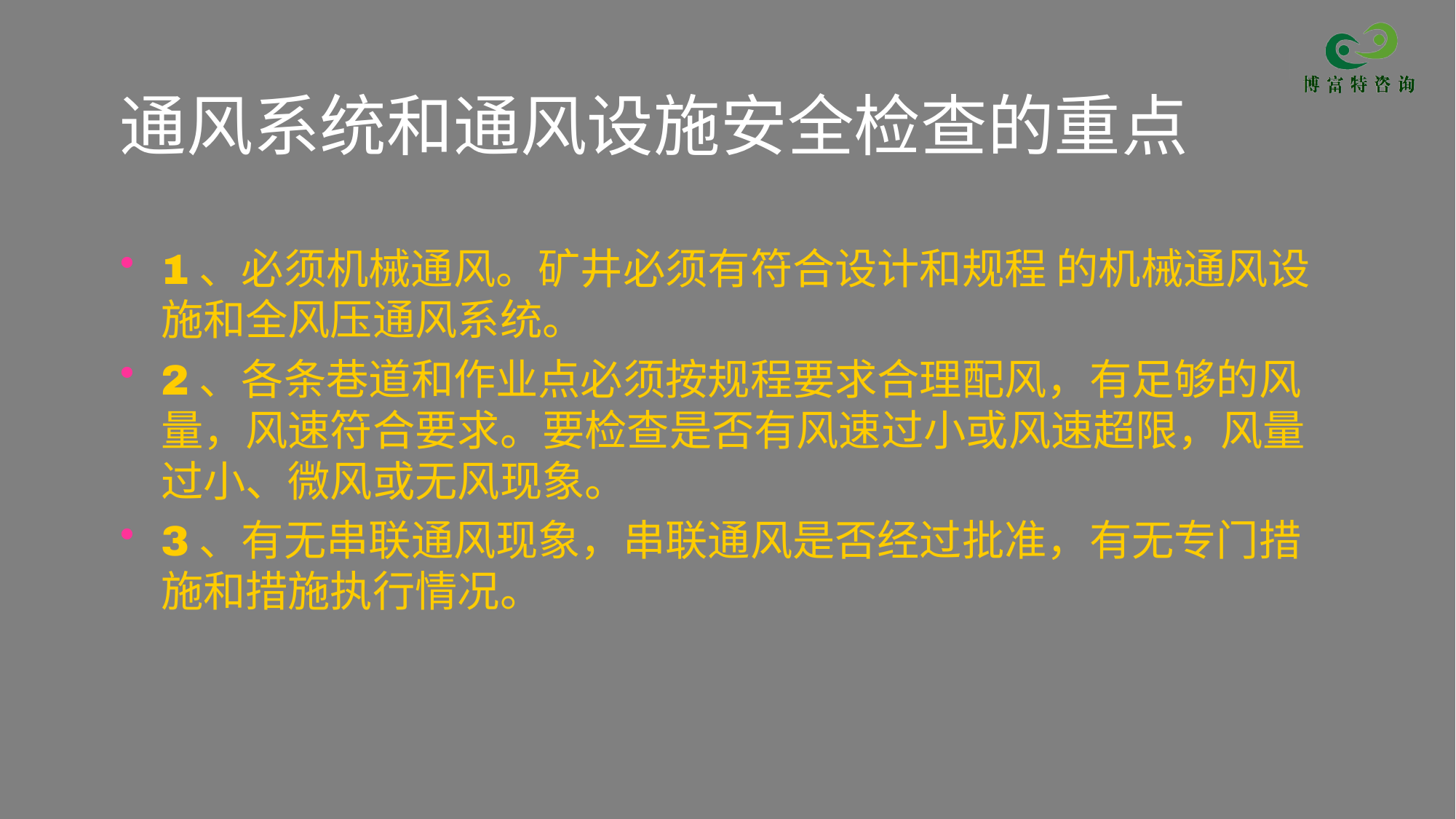

# 通风系统和通风设施安全检查的重点
1、必须机械通风。矿井必须有符合设计和规程 的机械通风设施和全风压通风系统。
2、各条巷道和作业点必须按规程要求合理配风，有足够的风量，风速符合要求。要检查是否有风速过小或风速超限，风量过小、微风或无风现象。
3、有无串联通风现象，串联通风是否经过批准，有无专门措施和措施执行情况。